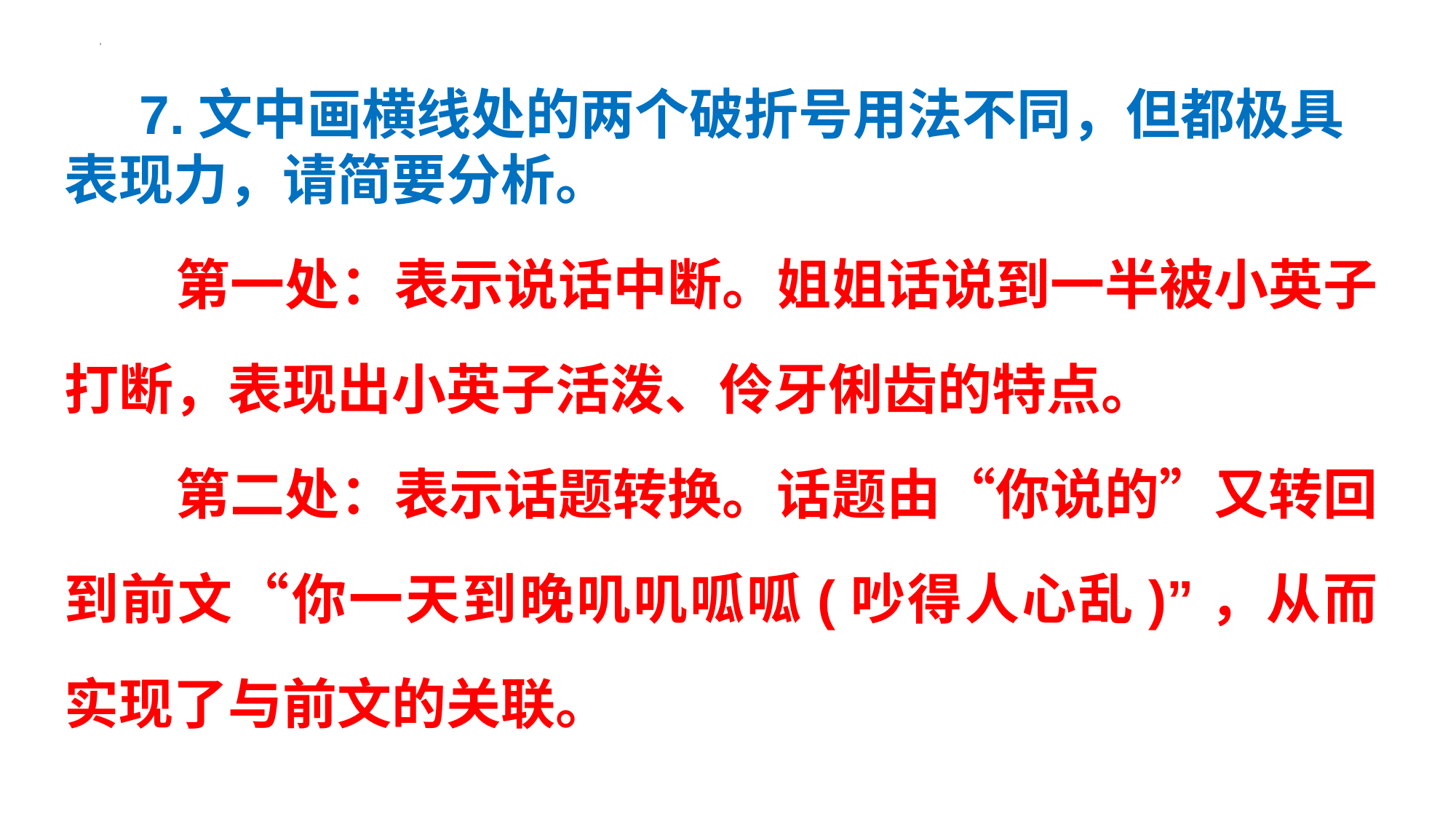

7.文中画横线处的两个破折号用法不同，但都极具表现力，请简要分析。
     第一处：表示说话中断。姐姐话说到一半被小英子打断，表现出小英子活泼、伶牙俐齿的特点。
     第二处：表示话题转换。话题由“你说的”又转回到前文“你一天到晚叽叽呱呱(吵得人心乱)”，从而实现了与前文的关联。

点击输入文本信息，简要陈述文本信息，字体大小可调节。点击输入文本信息，简要陈述文本信息，字体大小可调节。
点击输入文本信息，简要陈述文本信息，字体大小可调节。点击输入文本信息，简要陈述文本信息，字体大小可调节。